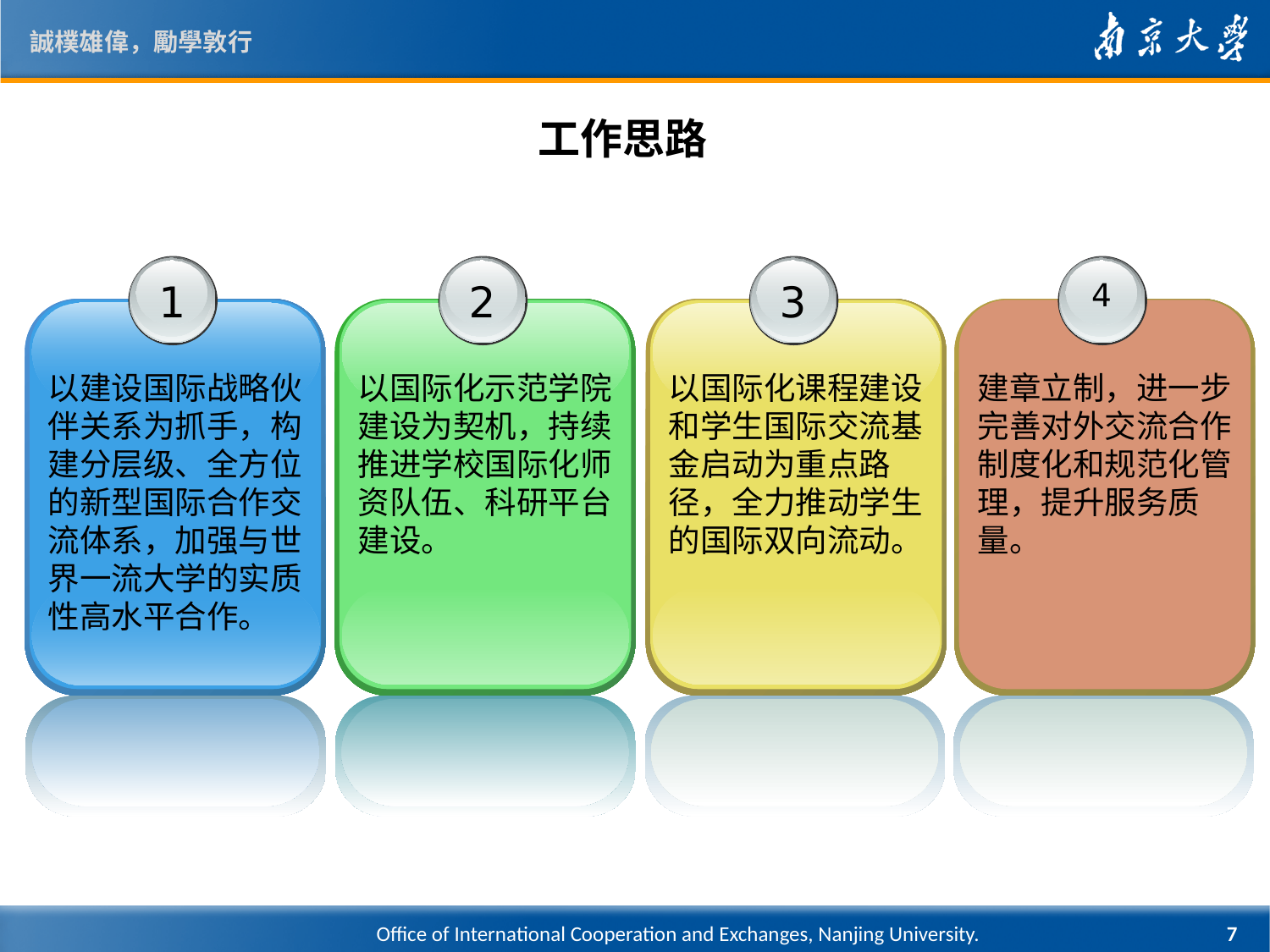

# 工作思路

1

以建设国际战略伙伴关系为抓手，构建分层级、全方位的新型国际合作交流体系，加强与世界一流大学的实质性高水平合作。

2

以国际化示范学院建设为契机，持续推进学校国际化师资队伍、科研平台建设。

3

以国际化课程建设和学生国际交流基金启动为重点路径，全力推动学生的国际双向流动。

4

建章立制，进一步完善对外交流合作制度化和规范化管理，提升服务质量。